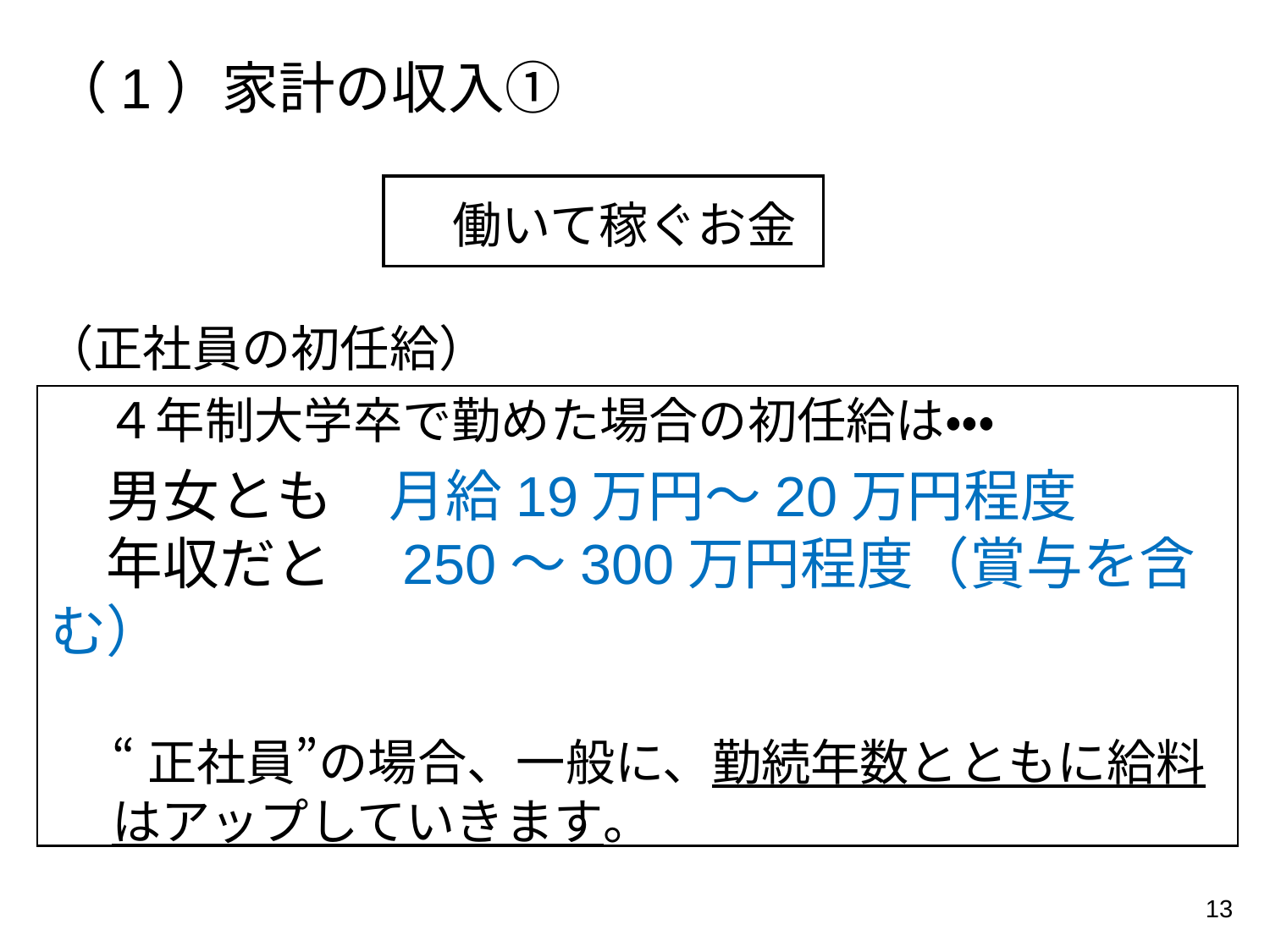

（1）家計の収入①
　働いて稼ぐお金
（正社員の初任給）
　４年制大学卒で勤めた場合の初任給は・・・
　男女とも　月給19万円～20万円程度
　年収だと　250〜300万円程度（賞与を含む）

“正社員”の場合、一般に、勤続年数とともに給料はアップしていきます。
13